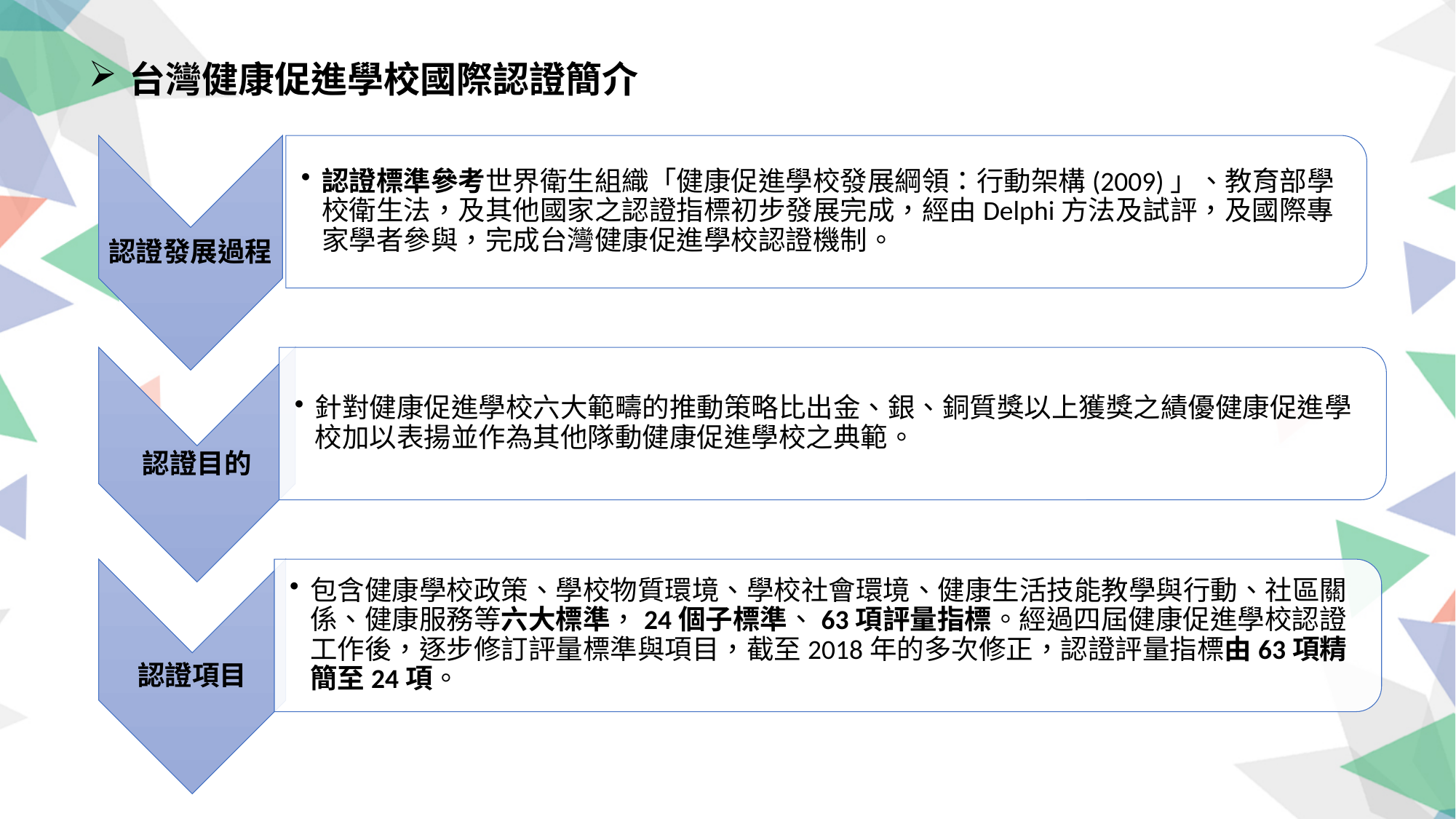

台灣健康促進學校國際認證簡介
認證發展過程
認證標準參考世界衛生組織「健康促進學校發展綱領：行動架構(2009)」、教育部學校衛生法，及其他國家之認證指標初步發展完成，經由Delphi方法及試評，及國際專家學者參與，完成台灣健康促進學校認證機制。
認證目的
針對健康促進學校六大範疇的推動策略比出金、銀、銅質獎以上獲獎之績優健康促進學校加以表揚並作為其他隊動健康促進學校之典範。
認證項目
包含健康學校政策、學校物質環境、學校社會環境、健康生活技能教學與行動、社區關係、健康服務等六大標準，24個子標準、63項評量指標。經過四屆健康促進學校認證工作後，逐步修訂評量標準與項目，截至2018年的多次修正，認證評量指標由63項精簡至24項。